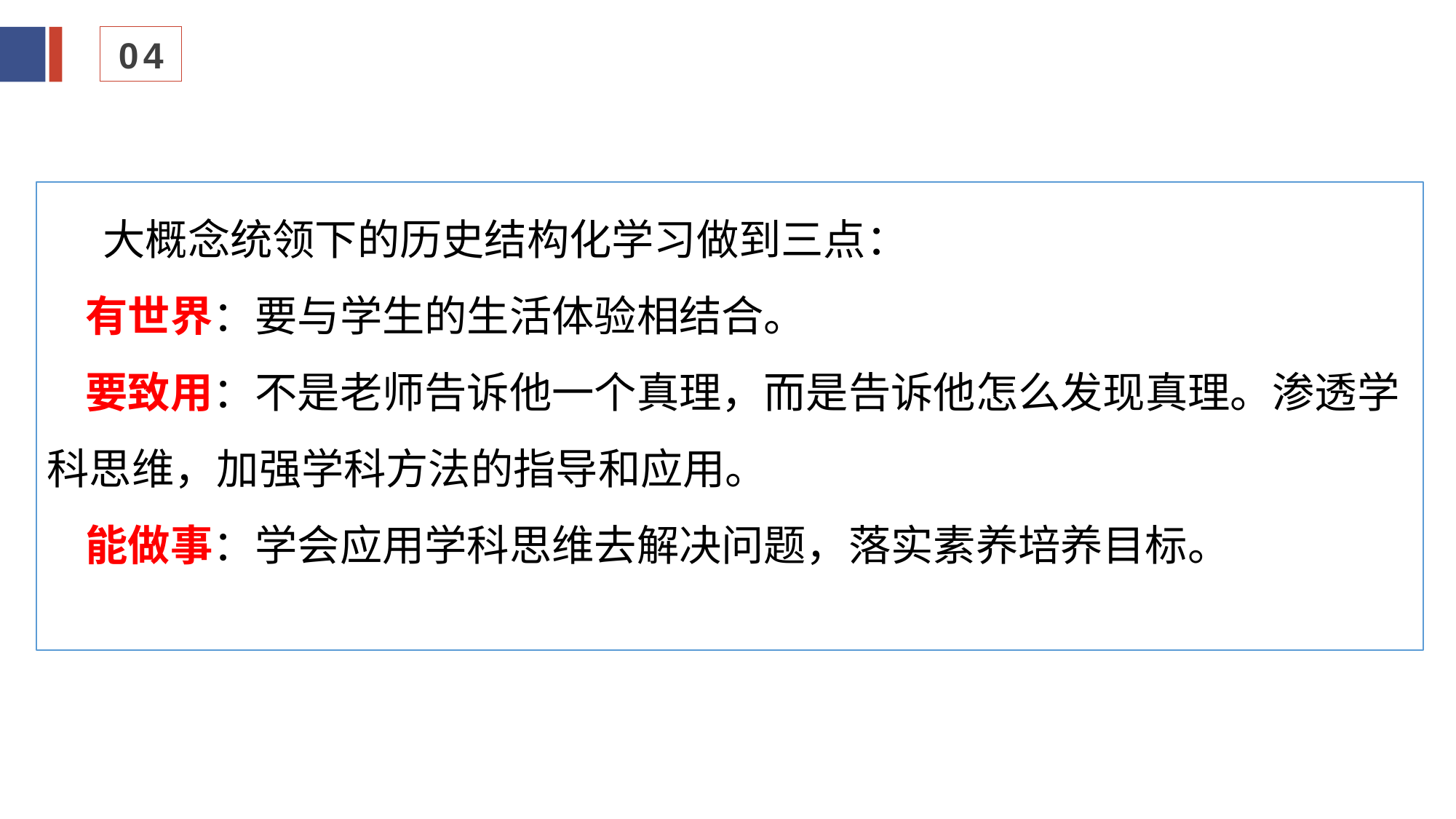

04

        大概念统领下的历史结构化学习做到三点：
   有世界：要与学生的生活体验相结合。
   要致用：不是老师告诉他一个真理，而是告诉他怎么发现真理。渗透学科思维，加强学科方法的指导和应用。
   能做事：学会应用学科思维去解决问题，落实素养培养目标。